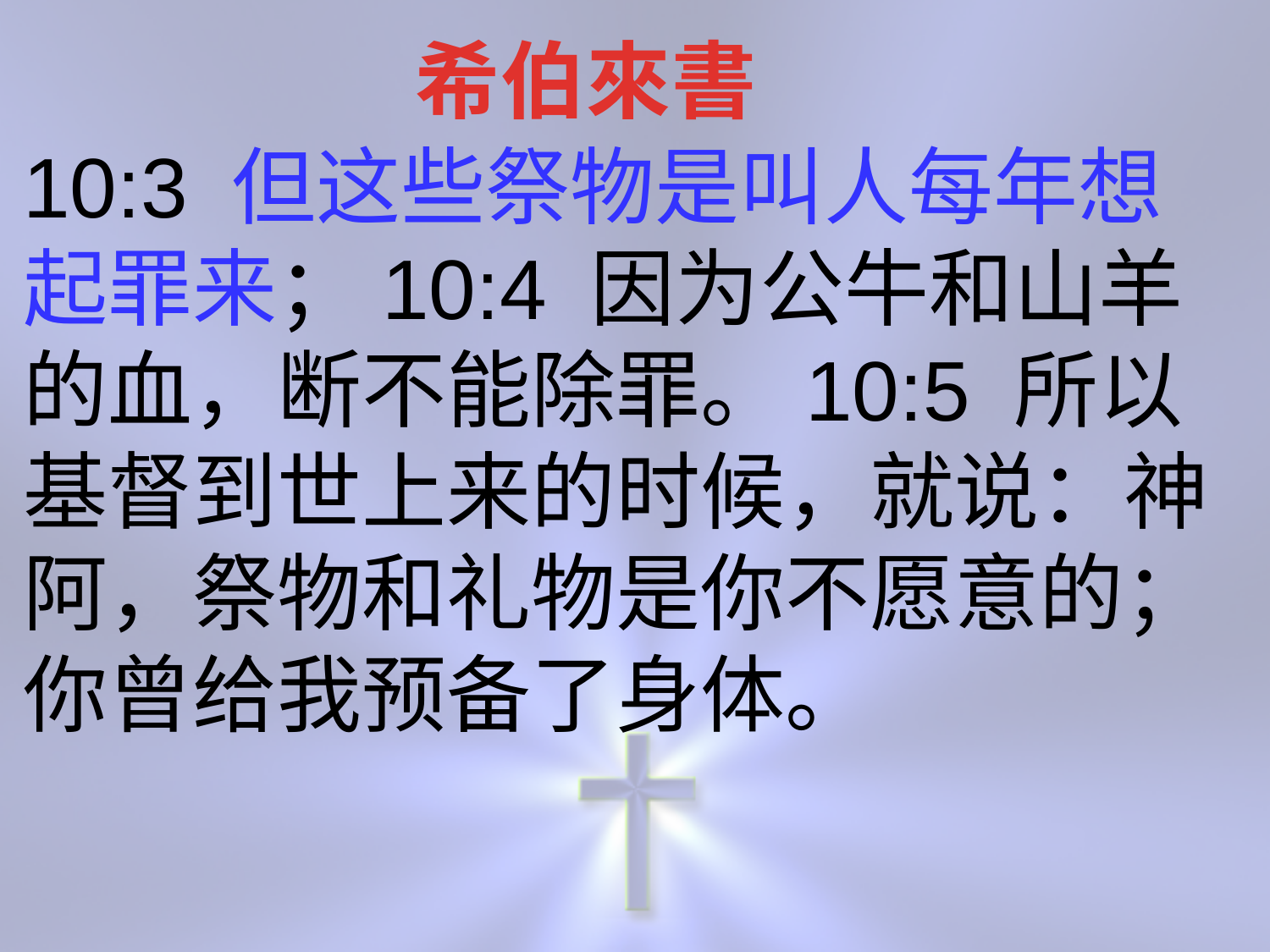

希伯來書
10:3 但这些祭物是叫人每年想起罪来；10:4 因为公牛和山羊的血，断不能除罪。10:5 所以基督到世上来的时候，就说：神阿，祭物和礼物是你不愿意的；你曾给我预备了身体。